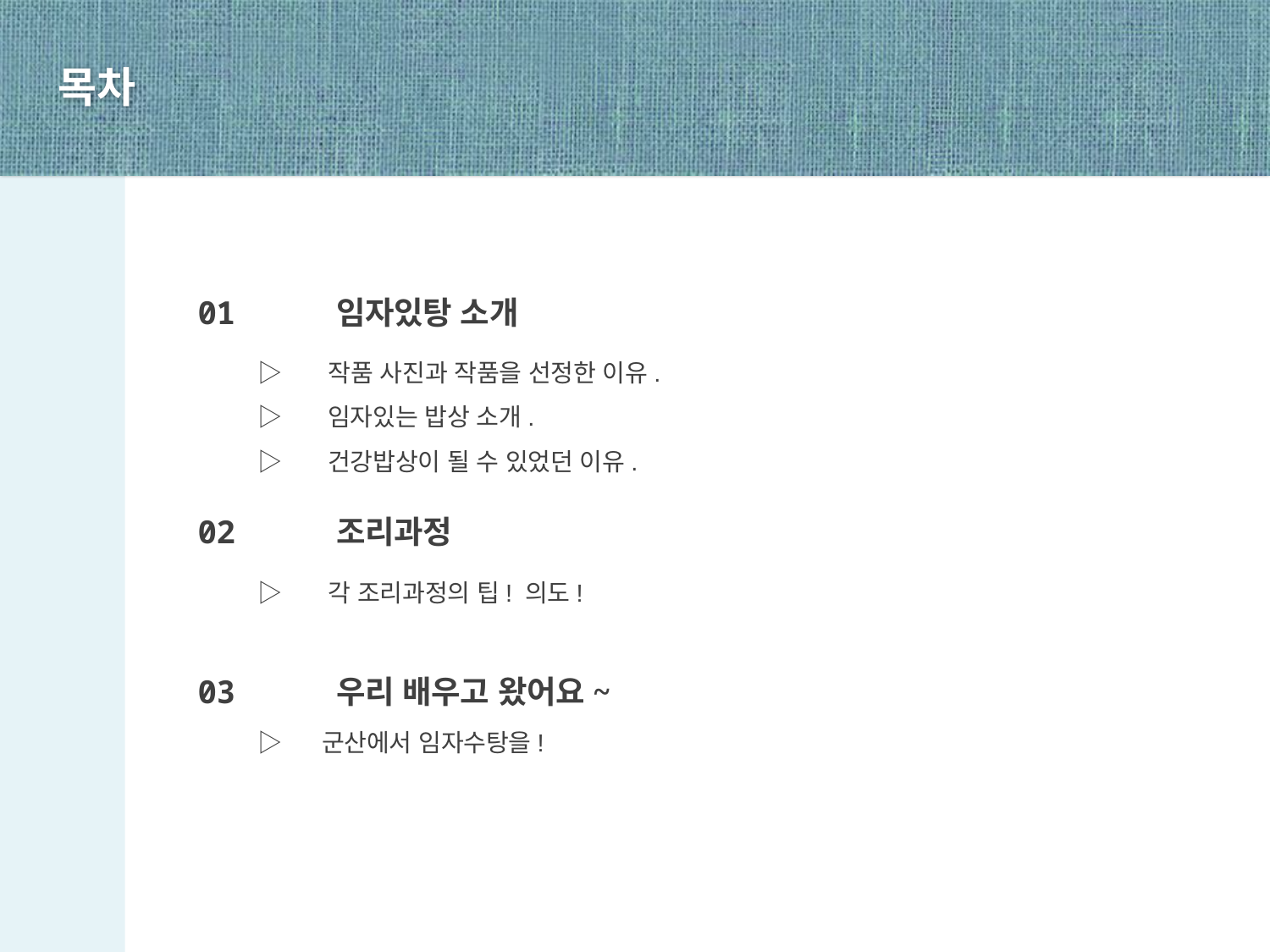

# 목차
01     임자있탕 소개
▷      작품 사진과 작품을 선정한 이유.
▷      임자있는 밥상 소개.
▷      건강밥상이 될 수 있었던 이유.

02     조리과정
▷      각 조리과정의 팁! 의도!

03     우리 배우고 왔어요~
▷     군산에서 임자수탕을!